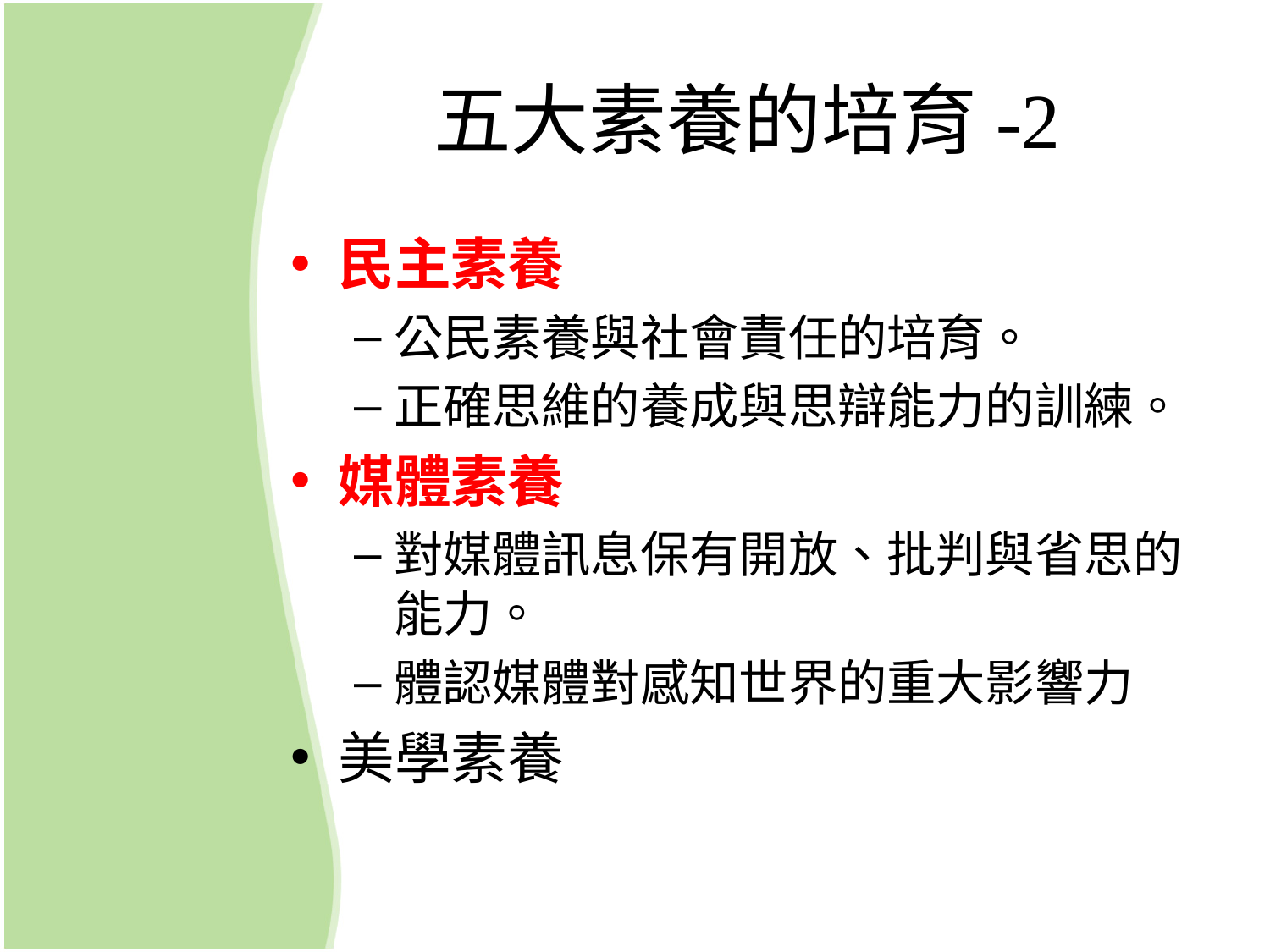

# 五大素養的培育-2
民主素養
公民素養與社會責任的培育。
正確思維的養成與思辯能力的訓練。
媒體素養
對媒體訊息保有開放、批判與省思的能力。
體認媒體對感知世界的重大影響力
美學素養